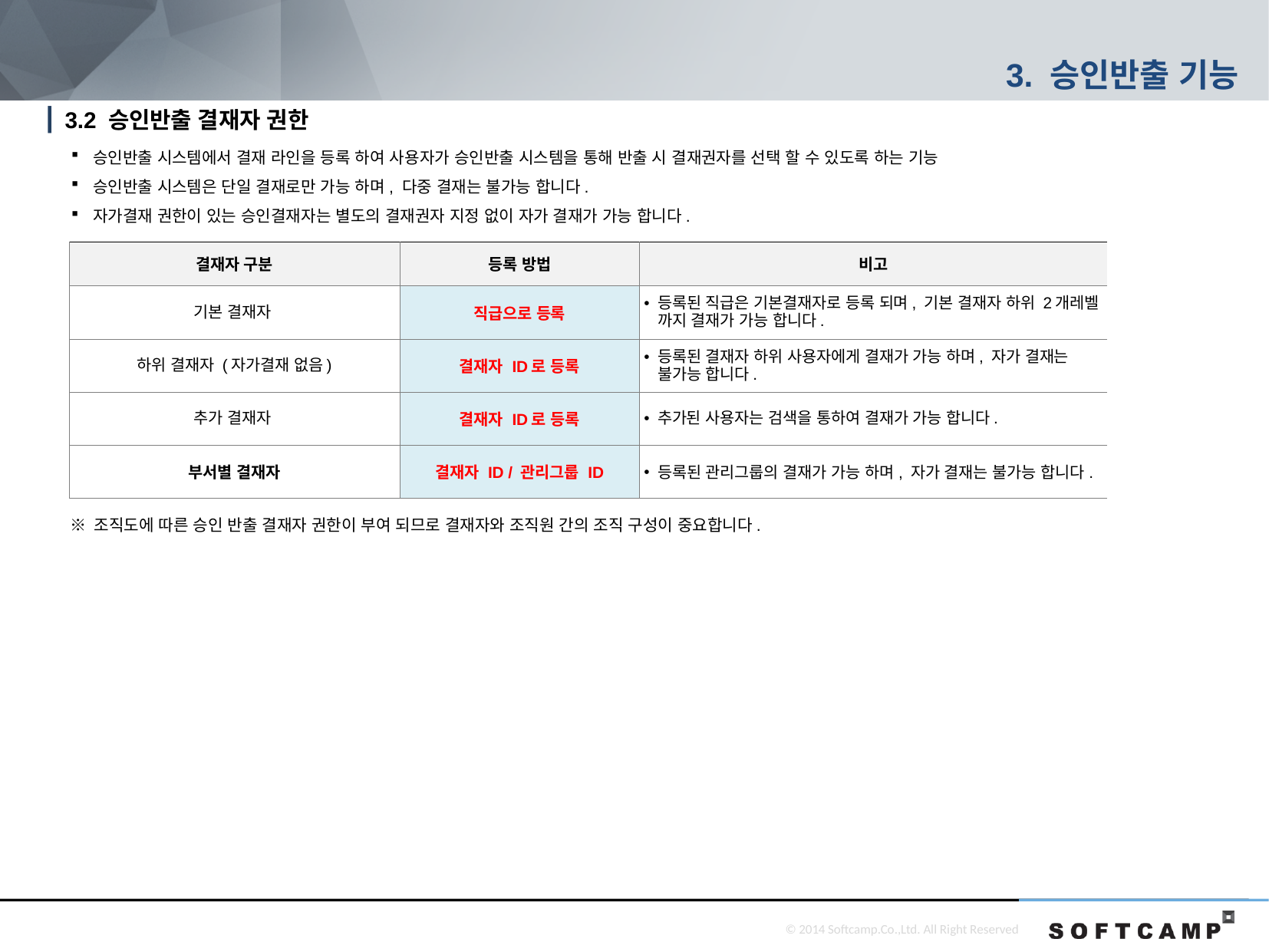

3. 승인반출 기능
# 3.2 승인반출 결재자 권한
승인반출 시스템에서 결재 라인을 등록 하여 사용자가 승인반출 시스템을 통해 반출 시 결재권자를 선택 할 수 있도록 하는 기능
승인반출 시스템은 단일 결재로만 가능 하며, 다중 결재는 불가능 합니다.
자가결재 권한이 있는 승인결재자는 별도의 결재권자 지정 없이 자가 결재가 가능 합니다.

| 결재자 구분 | 등록 방법 | 비고 |
| --- | --- | --- |
| 기본 결재자 | 직급으로 등록 | 등록된 직급은 기본결재자로 등록 되며, 기본 결재자 하위 2개레벨 까지 결재가 가능 합니다. |
| 하위 결재자 (자가결재 없음) | 결재자 ID로 등록 | 등록된 결재자 하위 사용자에게 결재가 가능 하며, 자가 결재는 불가능 합니다. |
| 추가 결재자 | 결재자 ID로 등록 | 추가된 사용자는 검색을 통하여 결재가 가능 합니다. |
| 부서별 결재자 | 결재자 ID / 관리그룹 ID | 등록된 관리그룹의 결재가 가능 하며, 자가 결재는 불가능 합니다. |
※ 조직도에 따른 승인 반출 결재자 권한이 부여 되므로 결재자와 조직원 간의 조직 구성이 중요합니다.